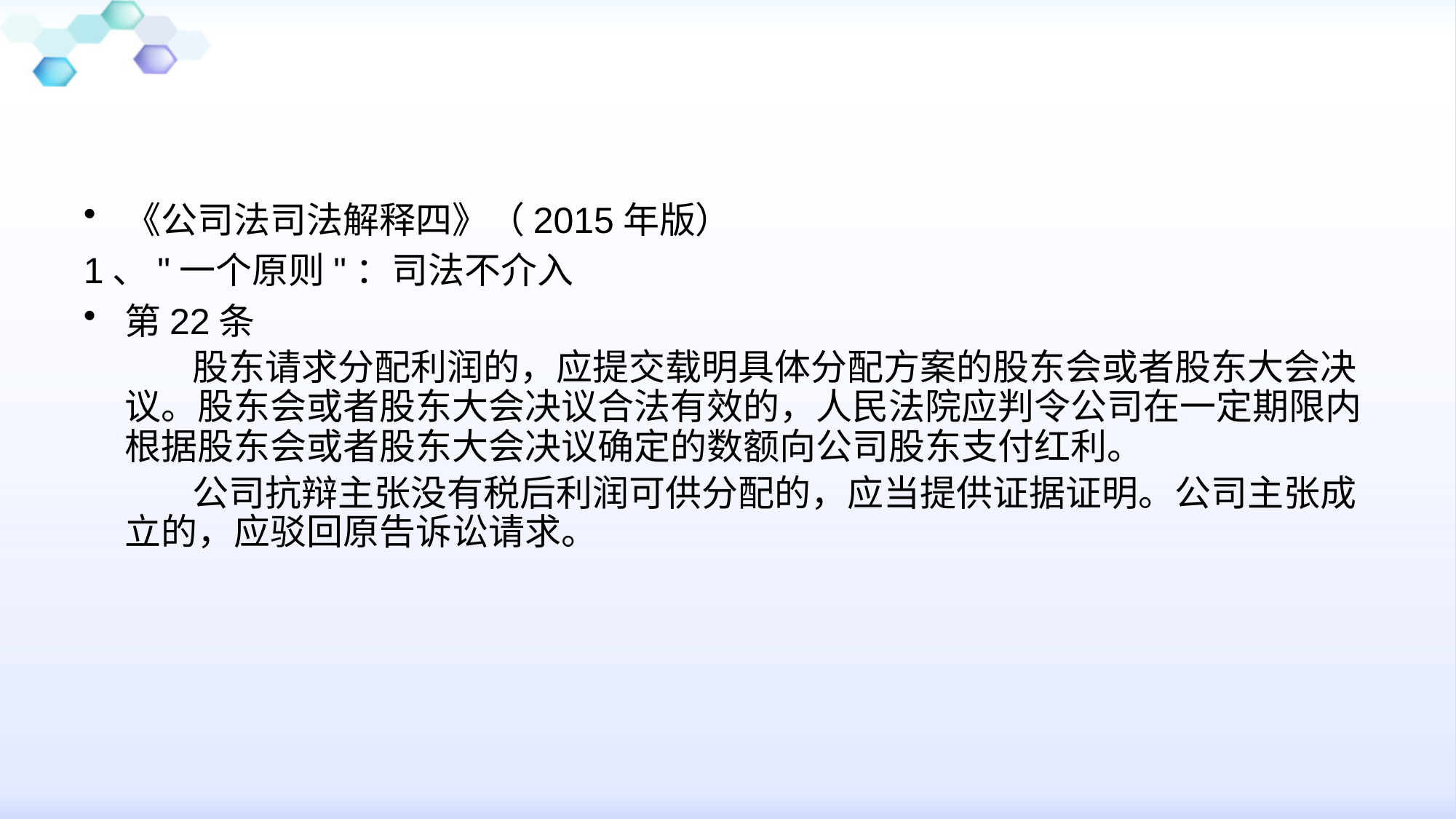

《公司法司法解释四》（2015年版）
1、"一个原则"：司法不介入
第22条
　　　股东请求分配利润的，应提交载明具体分配方案的股东会或者股东大会决议。股东会或者股东大会决议合法有效的，人民法院应判令公司在一定期限内根据股东会或者股东大会决议确定的数额向公司股东支付红利。
　　　公司抗辩主张没有税后利润可供分配的，应当提供证据证明。公司主张成立的，应驳回原告诉讼请求。